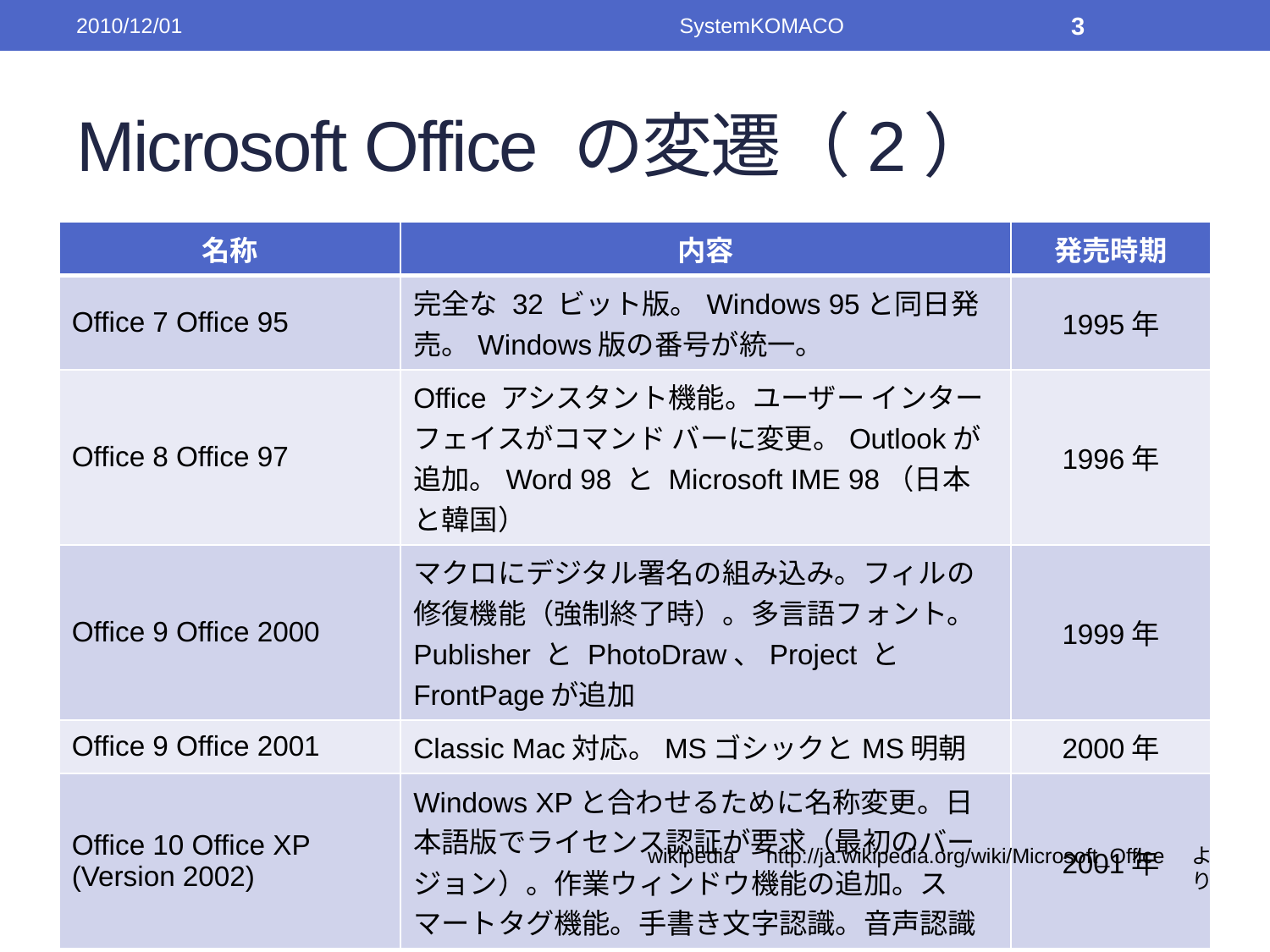

2010/12/01
SystemKOMACO
3
# Microsoft Office の変遷（2）
| 名称 | 内容 | 発売時期 |
| --- | --- | --- |
| Office 7 Office 95 | 完全な 32 ビット版。Windows 95と同日発売。Windows版の番号が統一。 | 1995年 |
| Office 8 Office 97 | Office アシスタント機能。ユーザー インターフェイスがコマンド バーに変更。Outlookが追加。Word 98 と Microsoft IME 98（日本と韓国） | 1996年 |
| Office 9 Office 2000 | マクロにデジタル署名の組み込み。フィルの修復機能（強制終了時）。多言語フォント。Publisher と PhotoDraw、Project と FrontPageが追加 | 1999年 |
| Office 9 Office 2001 | Classic Mac対応。MSゴシックとMS明朝 | 2000年 |
| Office 10 Office XP (Version 2002) | Windows XPと合わせるために名称変更。日本語版でライセンス認証が要求（最初のバージョン）。作業ウィンドウ機能の追加。スマートタグ機能。手書き文字認識。音声認識 | 2001年 |
wikipedia　http://ja.wikipedia.org/wiki/Microsoft_Office　より